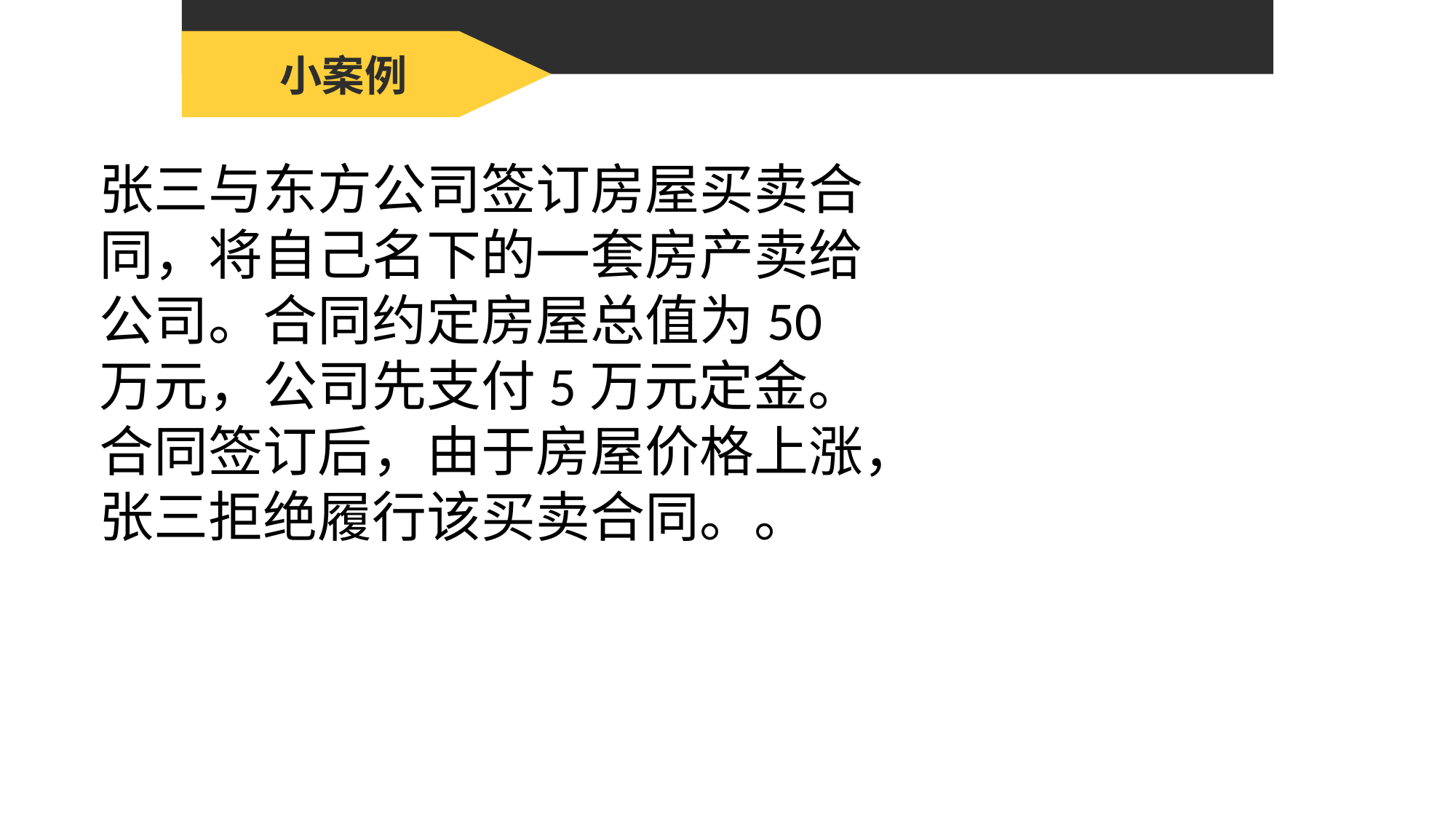

小案例
张三与东方公司签订房屋买卖合同，将自己名下的一套房产卖给公司。合同约定房屋总值为50万元，公司先支付5万元定金。合同签订后，由于房屋价格上涨，张三拒绝履行该买卖合同。。